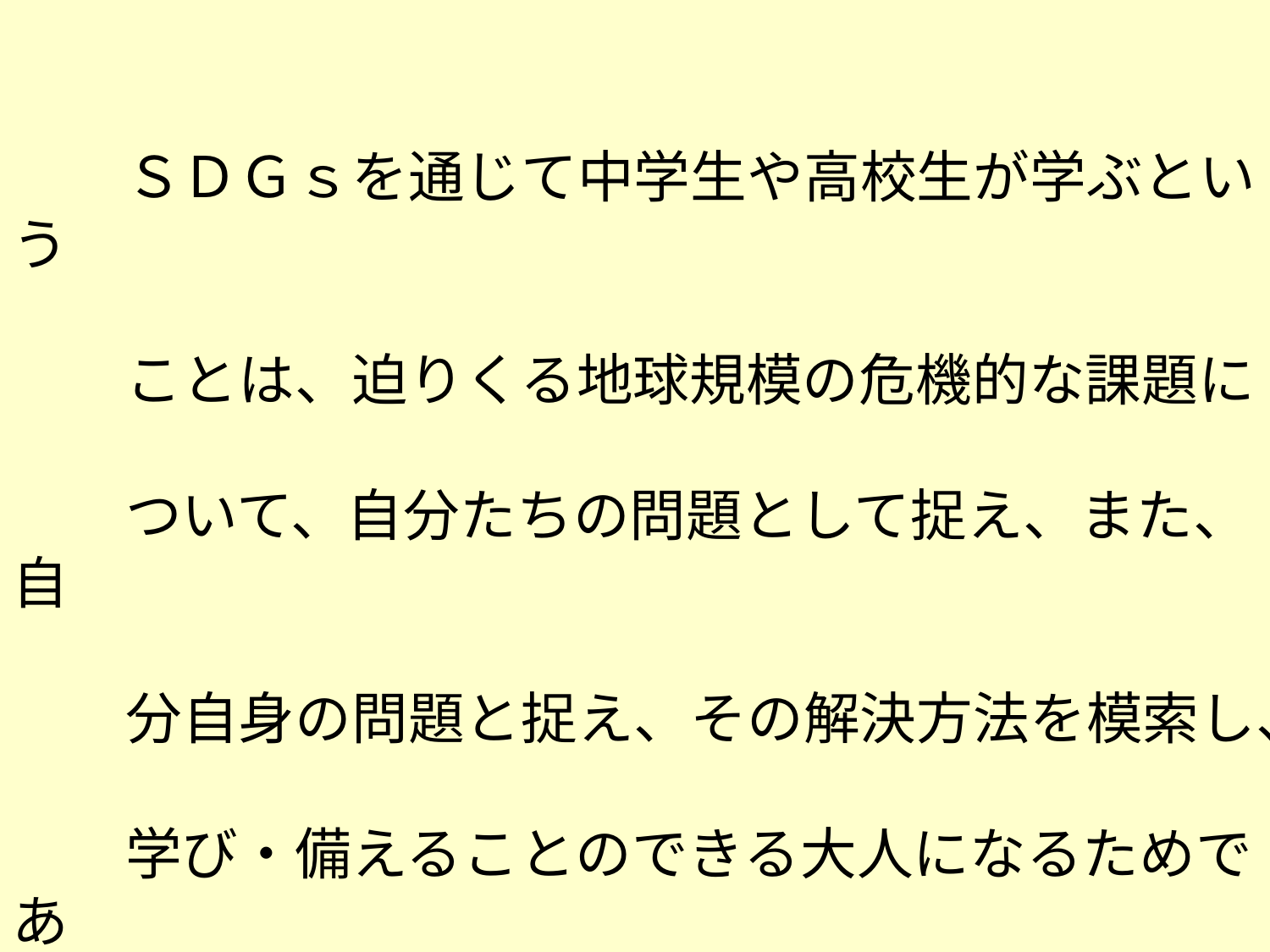

ＳＤＧｓを通じて中学生や高校生が学ぶという

　　ことは、迫りくる地球規模の危機的な課題に

　　ついて、自分たちの問題として捉え、また、自

　　分自身の問題と捉え、その解決方法を模索し、

　　学び・備えることのできる大人になるためであ

　　る。